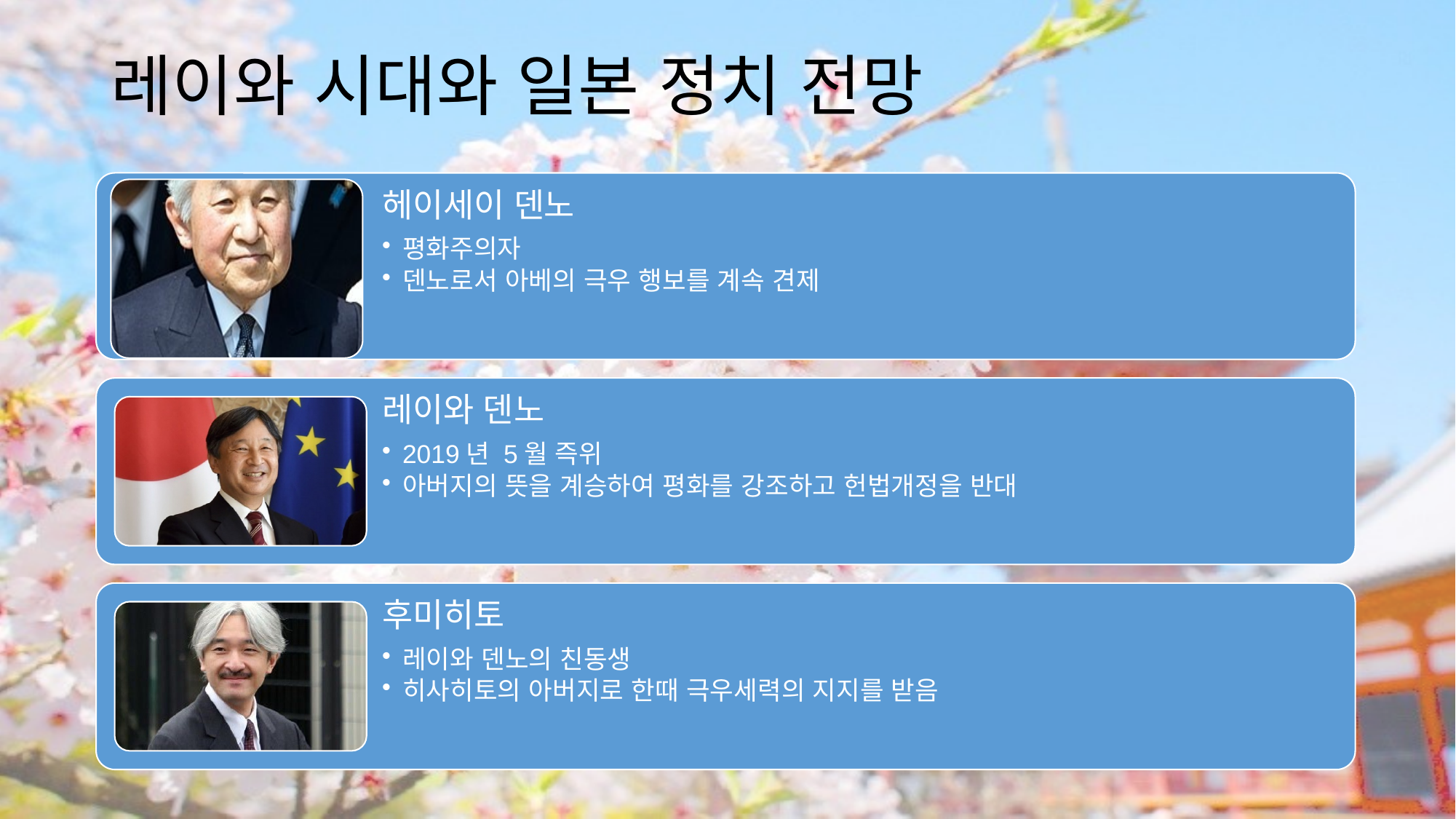

# 레이와 시대와 일본 정치 전망
헤이세이 덴노
평화주의자
덴노로서 아베의 극우 행보를 계속 견제
레이와 덴노
2019년 5월 즉위
아버지의 뜻을 계승하여 평화를 강조하고 헌법개정을 반대
후미히토
레이와 덴노의 친동생
히사히토의 아버지로 한때 극우세력의 지지를 받음